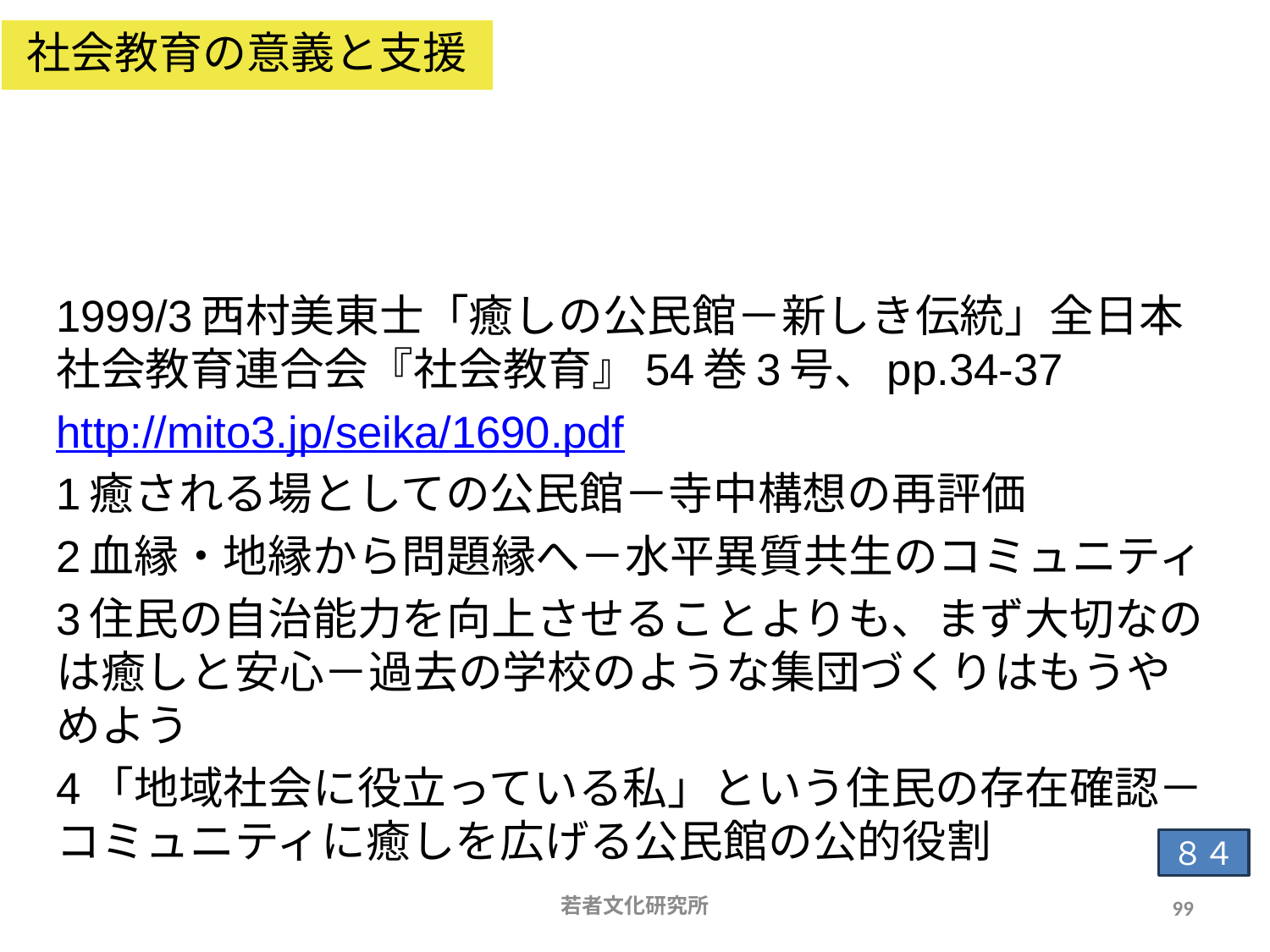

社会教育の意義と支援
# 社会教育の方法　どのような苦労をしてきたか　寺中構想の「伝統」を大切にしたい
1999/3西村美東士「癒しの公民館－新しき伝統」全日本社会教育連合会『社会教育』54巻3号、pp.34-37
http://mito3.jp/seika/1690.pdf
1癒される場としての公民館－寺中構想の再評価
2血縁・地縁から問題縁へ－水平異質共生のコミュニティ
3住民の自治能力を向上させることよりも、まず大切なのは癒しと安心－過去の学校のような集団づくりはもうやめよう
4「地域社会に役立っている私」という住民の存在確認－コミュニティに癒しを広げる公民館の公的役割
８４
若者文化研究所
99